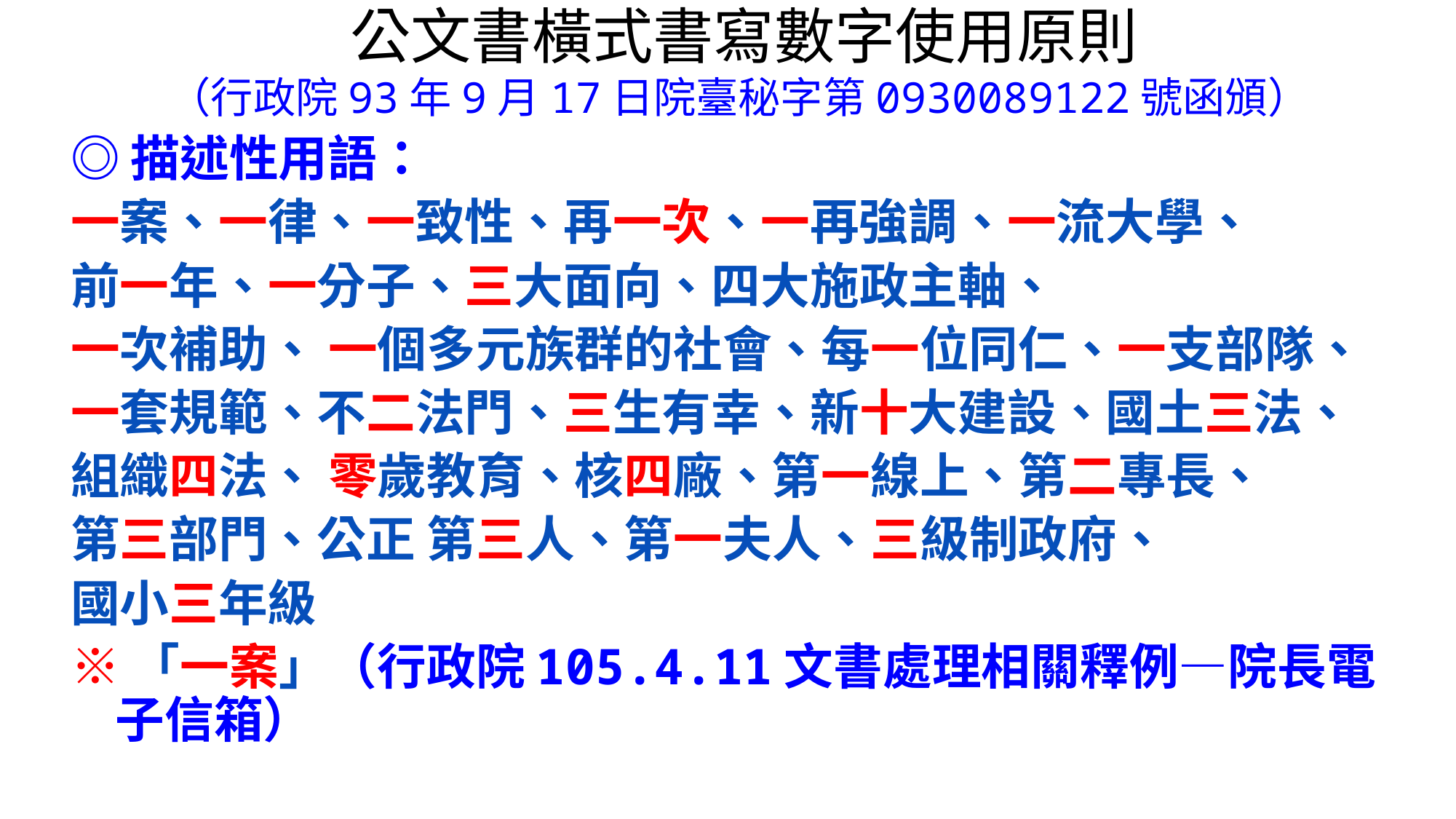

# 公文書橫式書寫數字使用原則 （行政院93年9月17日院臺秘字第0930089122號函頒）
◎描述性用語：
一案、一律、一致性、再一次、一再強調、一流大學、
前一年、一分子、三大面向、四大施政主軸、
一次補助、 一個多元族群的社會、每一位同仁、一支部隊、
一套規範、不二法門、三生有幸、新十大建設、國土三法、
組織四法、 零歲教育、核四廠、第一線上、第二專長、
第三部門、公正 第三人、第一夫人、三級制政府、
國小三年級
※「一案」（行政院105.4.11文書處理相關釋例—院長電子信箱）